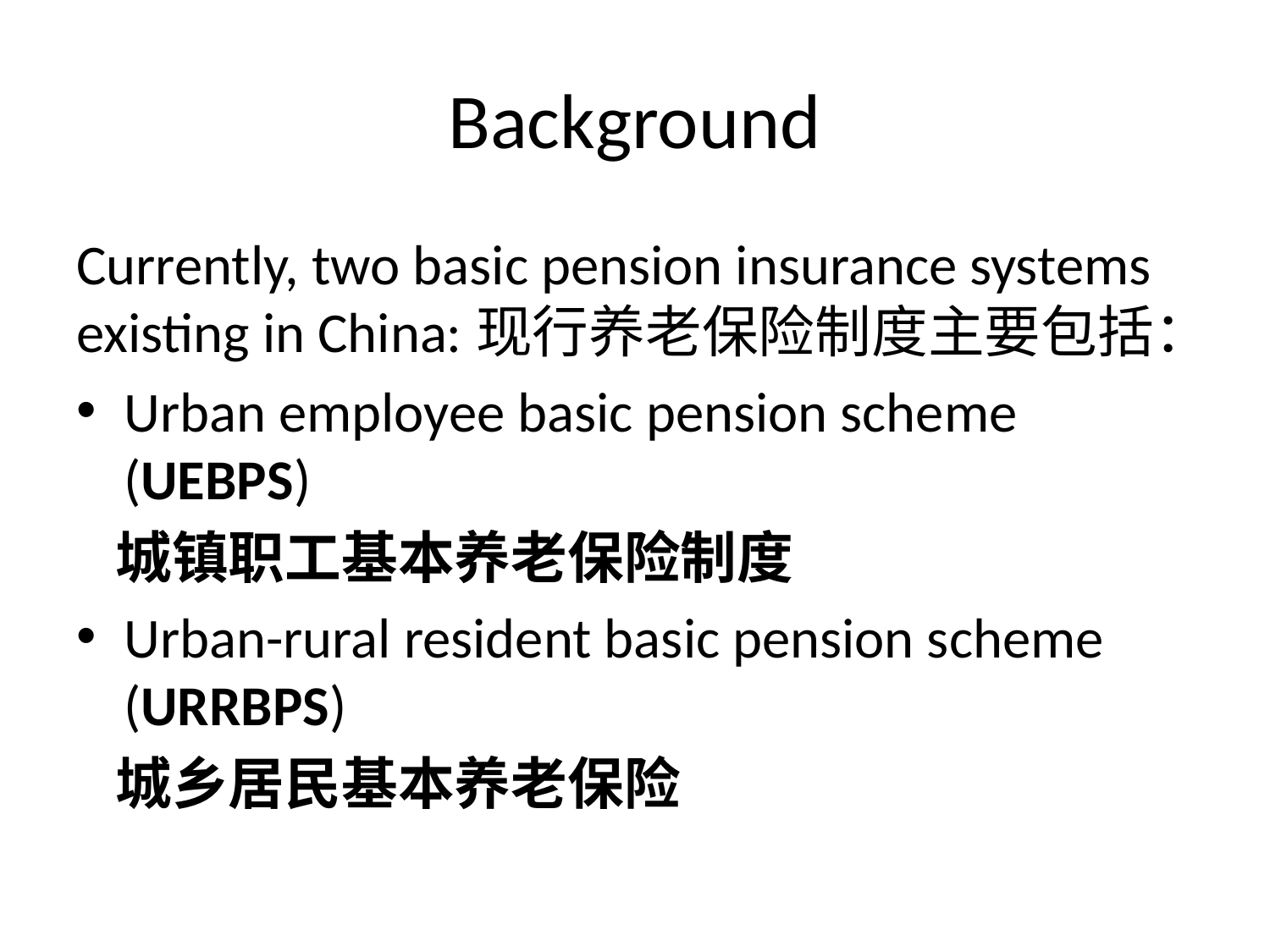

# Background
Currently, two basic pension insurance systems existing in China:现行养老保险制度主要包括：
Urban employee basic pension scheme (UEBPS)
  城镇职工基本养老保险制度
Urban-rural resident basic pension scheme (URRBPS)
  城乡居民基本养老保险